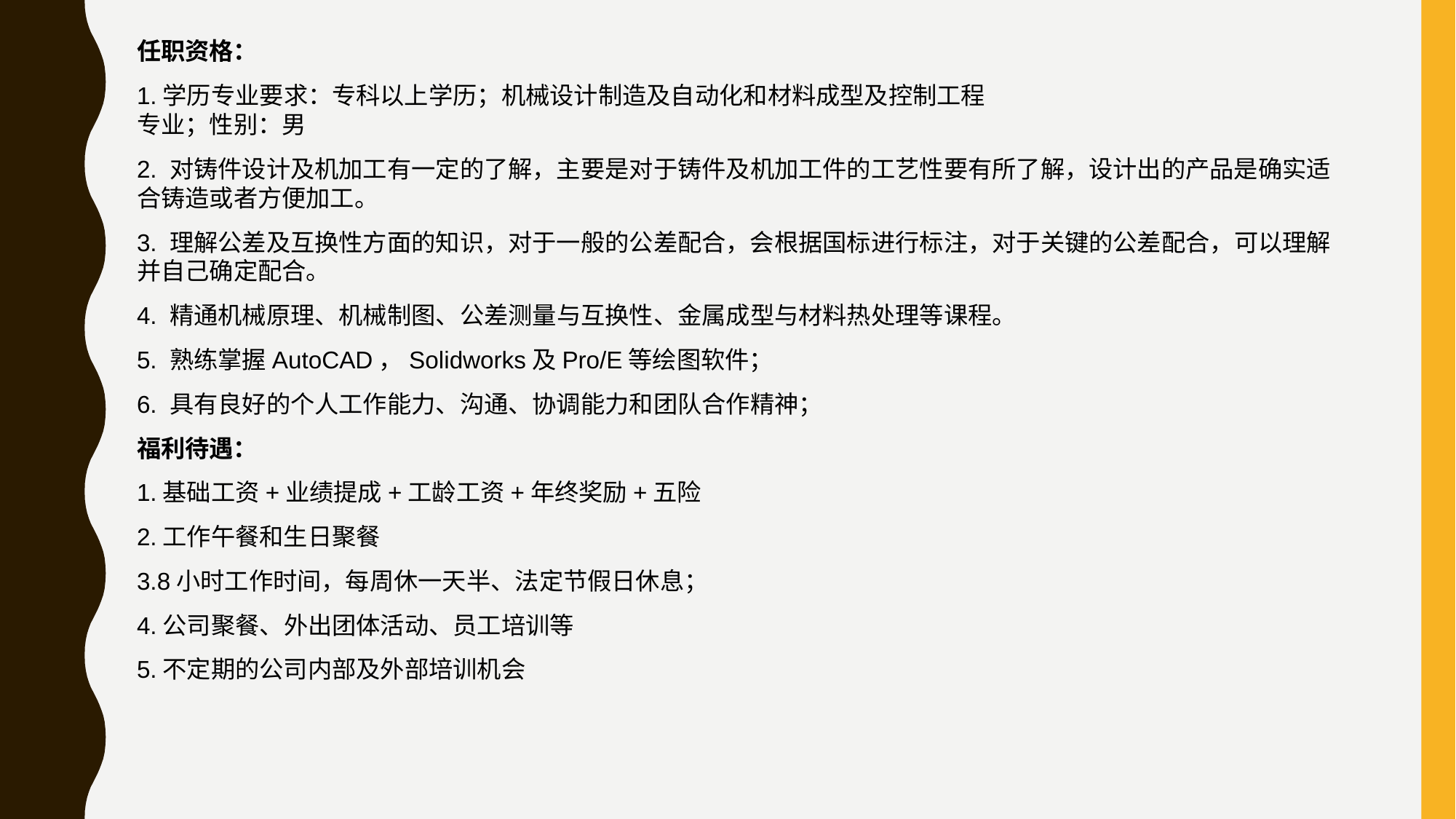

任职资格：
1.学历专业要求：专科以上学历；机械设计制造及自动化和材料成型及控制工程
专业；性别：男
2. 对铸件设计及机加工有一定的了解，主要是对于铸件及机加工件的工艺性要有所了解，设计出的产品是确实适合铸造或者方便加工。
3. 理解公差及互换性方面的知识，对于一般的公差配合，会根据国标进行标注，对于关键的公差配合，可以理解并自己确定配合。
4. 精通机械原理、机械制图、公差测量与互换性、金属成型与材料热处理等课程。
5. 熟练掌握AutoCAD，Solidworks及Pro/E等绘图软件；
6. 具有良好的个人工作能力、沟通、协调能力和团队合作精神；
福利待遇：
1.基础工资+业绩提成+工龄工资+年终奖励+五险
2.工作午餐和生日聚餐
3.8小时工作时间，每周休一天半、法定节假日休息；
4.公司聚餐、外出团体活动、员工培训等
5.不定期的公司内部及外部培训机会